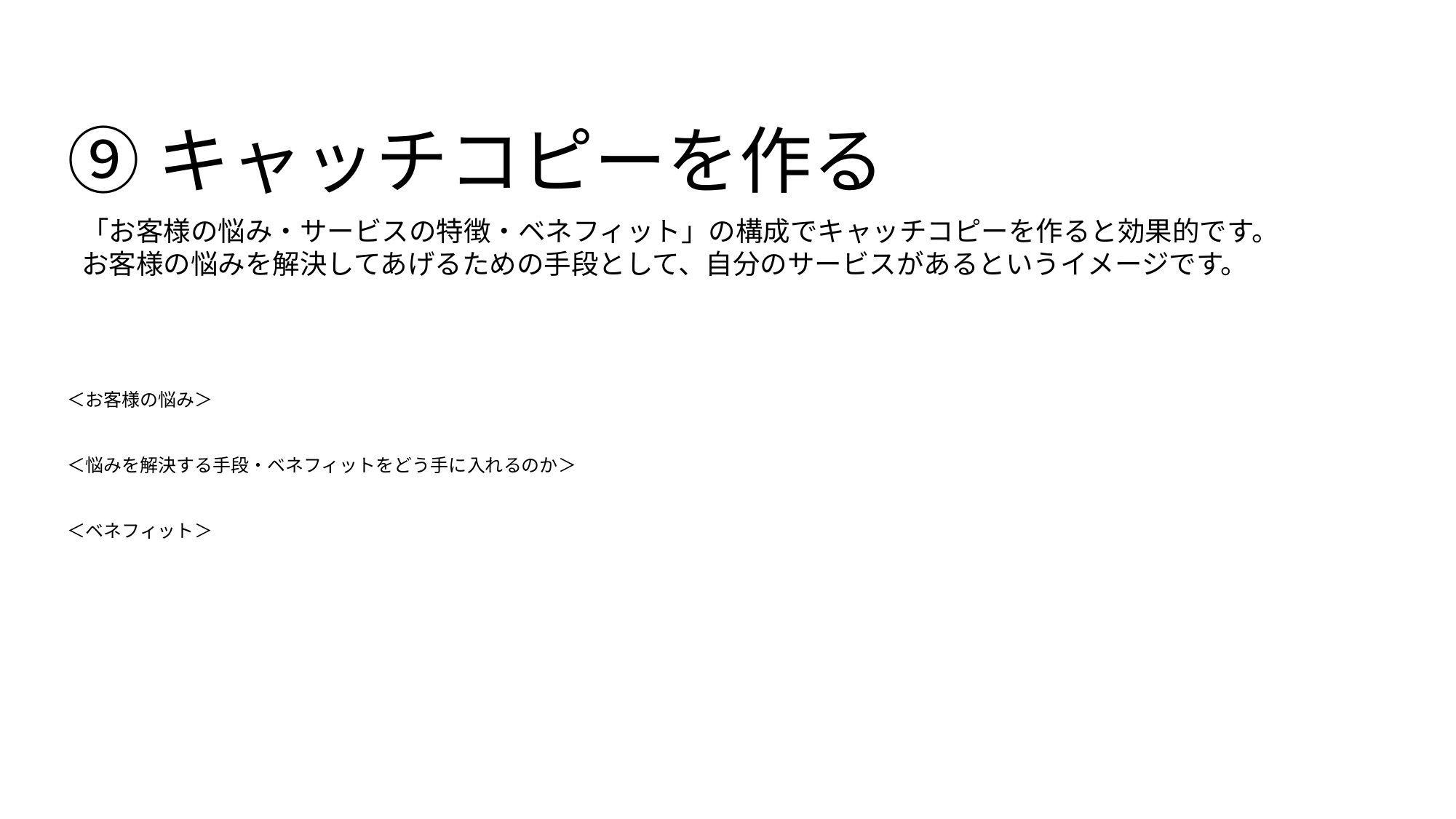

⑨キャッチコピーを作る
「お客様の悩み・サービスの特徴・ベネフィット」の構成でキャッチコピーを作ると効果的です。
お客様の悩みを解決してあげるための手段として、自分のサービスがあるというイメージです。
＜お客様の悩み＞

＜悩みを解決する手段・ベネフィットをどう手に入れるのか＞

＜ベネフィット＞